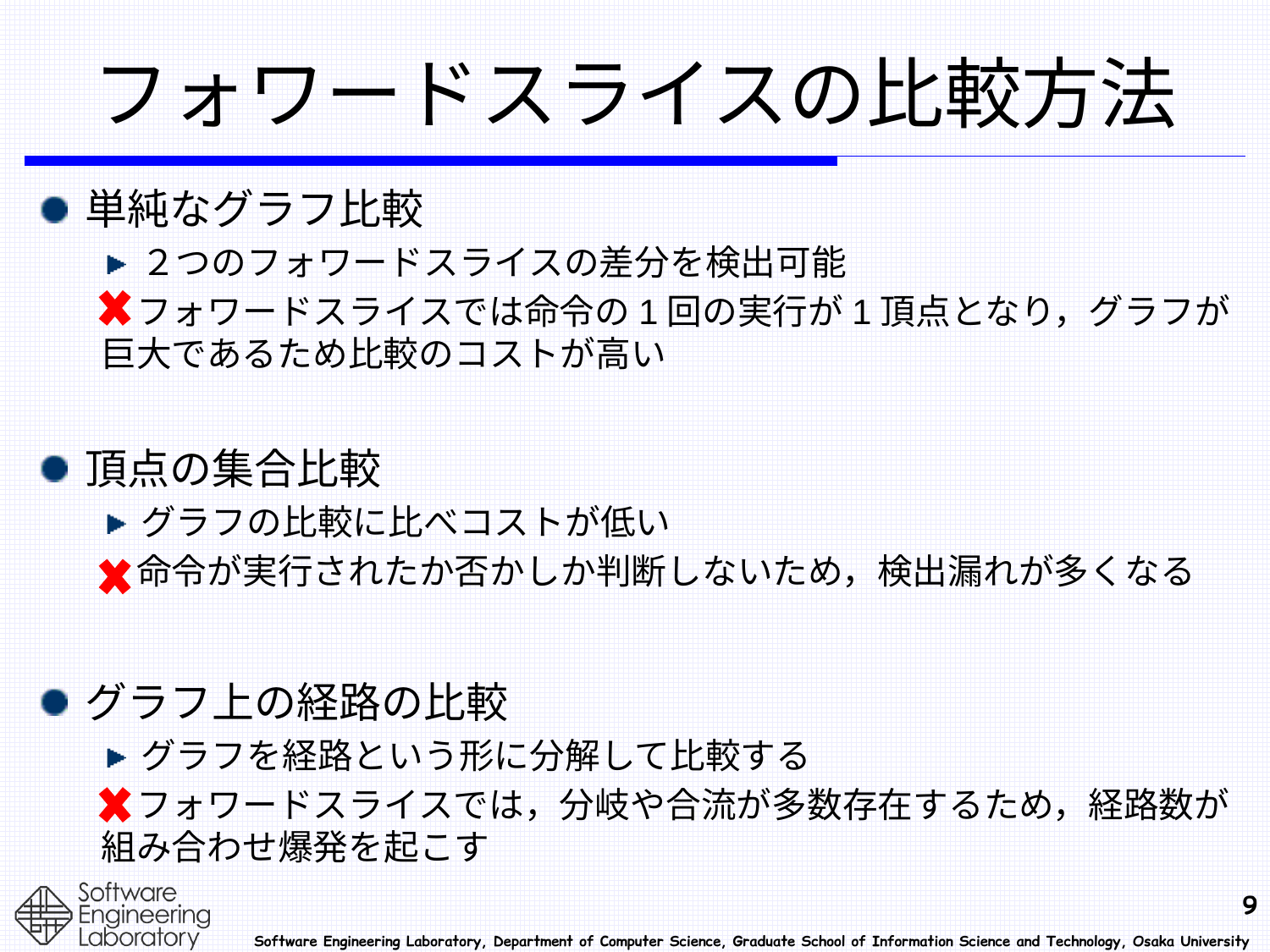

# フォワードスライスの比較方法
単純なグラフ比較
２つのフォワードスライスの差分を検出可能
　フォワードスライスでは命令の1回の実行が1頂点となり，グラフが巨大であるため比較のコストが高い

頂点の集合比較
グラフの比較に比べコストが低い
　命令が実行されたか否かしか判断しないため，検出漏れが多くなる

グラフ上の経路の比較
グラフを経路という形に分解して比較する
　フォワードスライスでは，分岐や合流が多数存在するため，経路数が組み合わせ爆発を起こす